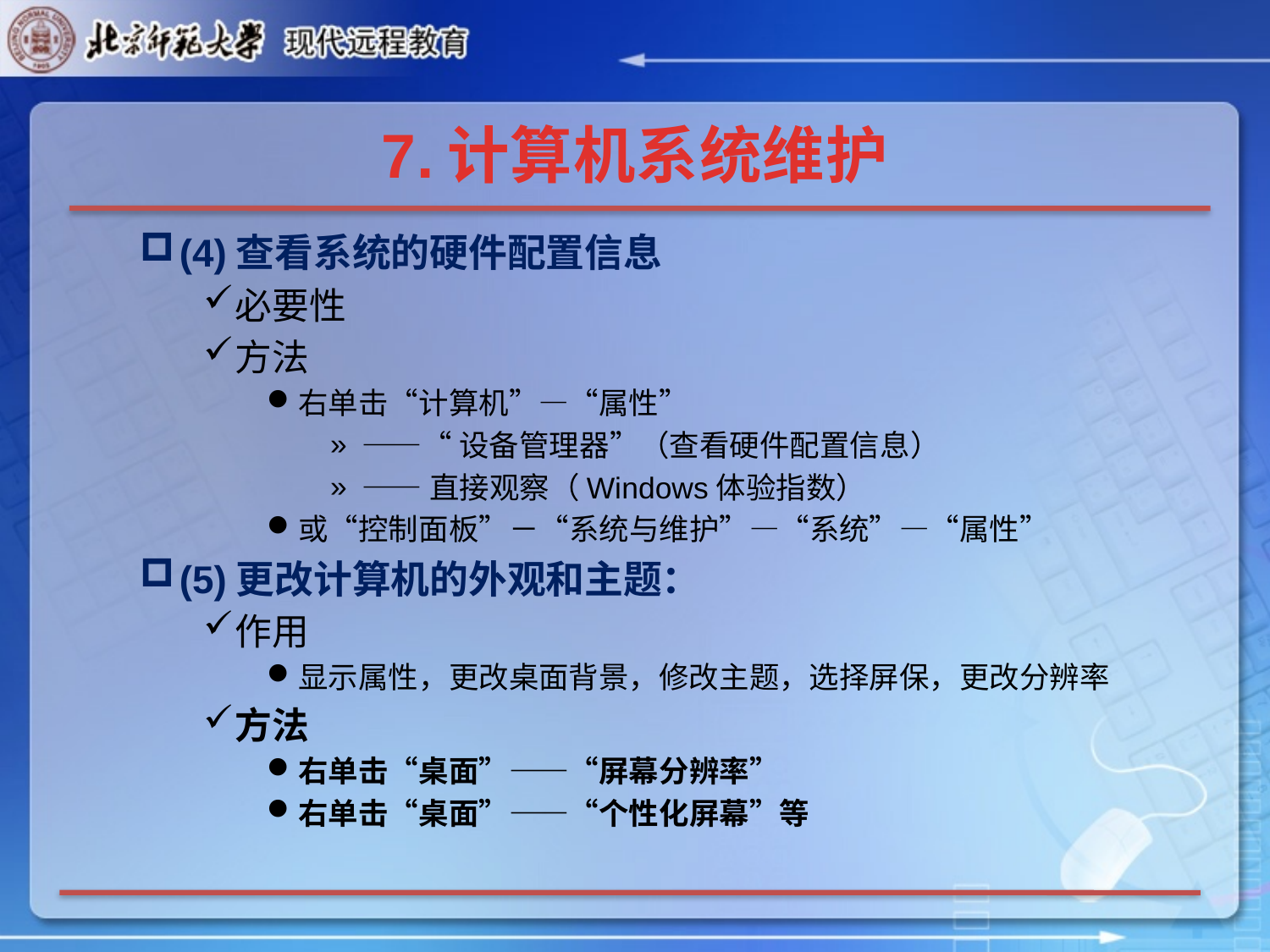

# 7.计算机系统维护
(4)查看系统的硬件配置信息
必要性
方法
右单击“计算机”—“属性”
——“设备管理器”（查看硬件配置信息）
——直接观察（Windows体验指数）
或“控制面板”－“系统与维护”—“系统”—“属性”
(5)更改计算机的外观和主题：
作用
显示属性，更改桌面背景，修改主题，选择屏保，更改分辨率
方法
右单击“桌面”——“屏幕分辨率”
右单击“桌面”——“个性化屏幕”等